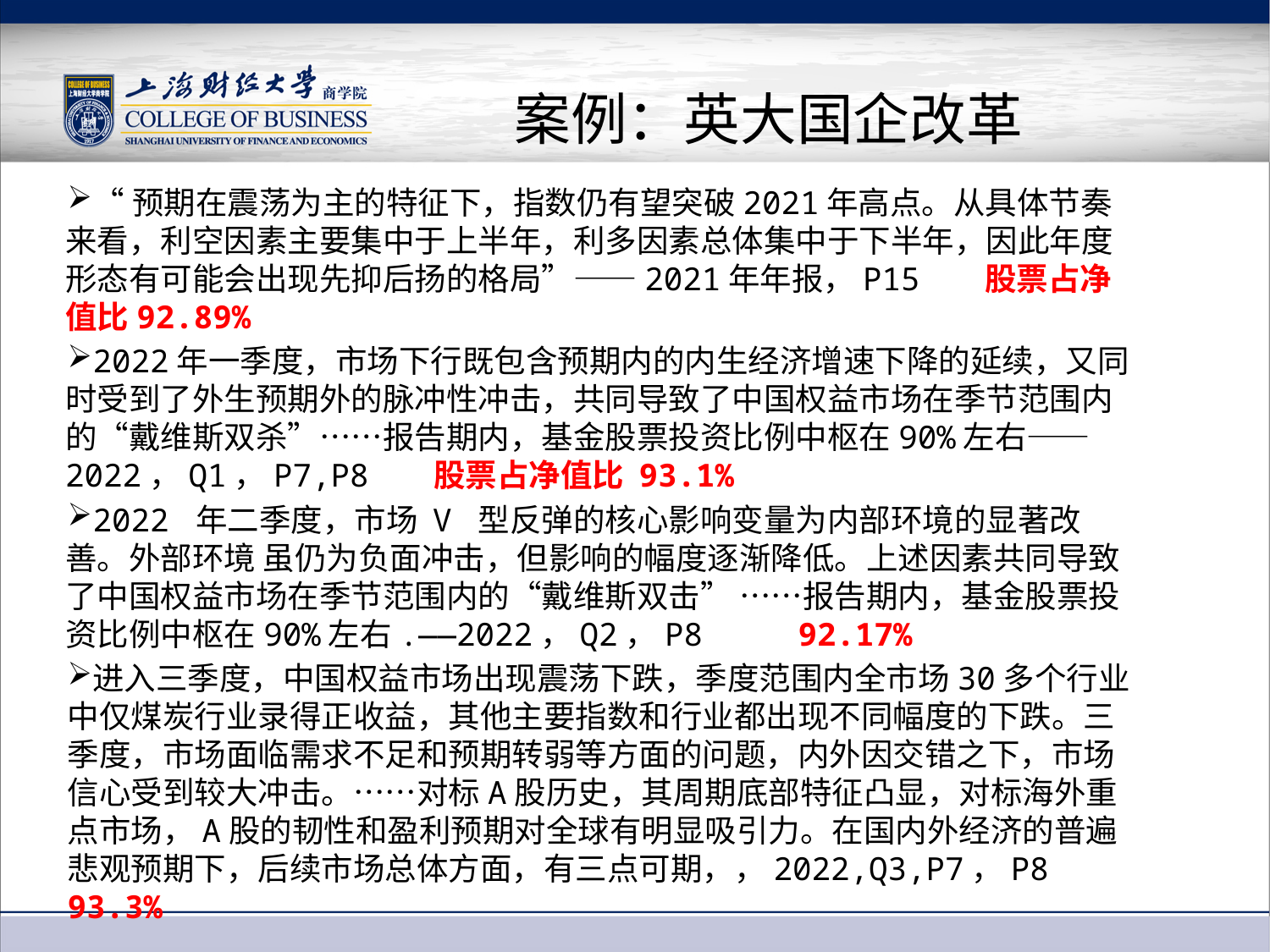

# 案例：英大国企改革
“预期在震荡为主的特征下，指数仍有望突破2021年高点。从具体节奏来看，利空因素主要集中于上半年，利多因素总体集中于下半年，因此年度形态有可能会出现先抑后扬的格局”——2021年年报，P15   股票占净值比92.89%
2022年一季度，市场下行既包含预期内的内生经济增速下降的延续，又同时受到了外生预期外的脉冲性冲击，共同导致了中国权益市场在季节范围内的“戴维斯双杀”……报告期内，基金股票投资比例中枢在90%左右——2022，Q1，P7,P8   股票占净值比 93.1%
2022 年二季度，市场 V 型反弹的核心影响变量为内部环境的显著改善。外部环境 虽仍为负面冲击，但影响的幅度逐渐降低。上述因素共同导致了中国权益市场在季节范围内的“戴维斯双击” ……报告期内，基金股票投资比例中枢在90%左右.——2022，Q2，P8     92.17%
进入三季度，中国权益市场出现震荡下跌，季度范围内全市场30多个行业中仅煤炭行业录得正收益，其他主要指数和行业都出现不同幅度的下跌。三季度，市场面临需求不足和预期转弱等方面的问题，内外因交错之下，市场信心受到较大冲击。……对标A股历史，其周期底部特征凸显，对标海外重点市场，A股的韧性和盈利预期对全球有明显吸引力。在国内外经济的普遍悲观预期下，后续市场总体方面，有三点可期，，2022,Q3,P7，P8   93.3%